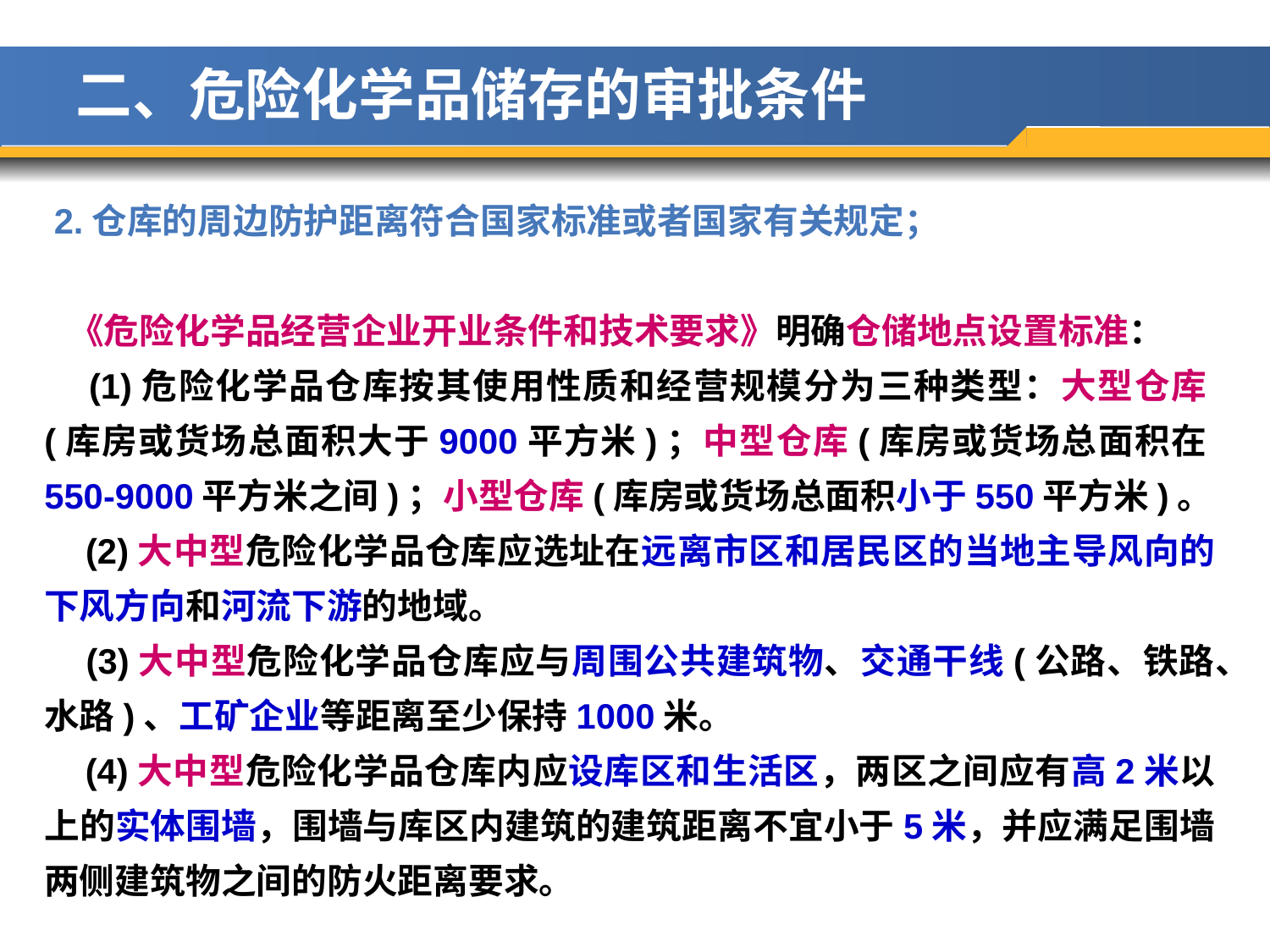

二、危险化学品储存的审批条件

 2.仓库的周边防护距离符合国家标准或者国家有关规定；

  《危险化学品经营企业开业条件和技术要求》明确仓储地点设置标准：
    (1)危险化学品仓库按其使用性质和经营规模分为三种类型：大型仓库(库房或货场总面积大于9000平方米)；中型仓库(库房或货场总面积在550-9000平方米之间)；小型仓库(库房或货场总面积小于550平方米)。
    (2)大中型危险化学品仓库应选址在远离市区和居民区的当地主导风向的下风方向和河流下游的地域。
    (3)大中型危险化学品仓库应与周围公共建筑物、交通干线(公路、铁路、水路)、工矿企业等距离至少保持1000米。
    (4)大中型危险化学品仓库内应设库区和生活区，两区之间应有高2米以上的实体围墙，围墙与库区内建筑的建筑距离不宜小于5米，并应满足围墙两侧建筑物之间的防火距离要求。